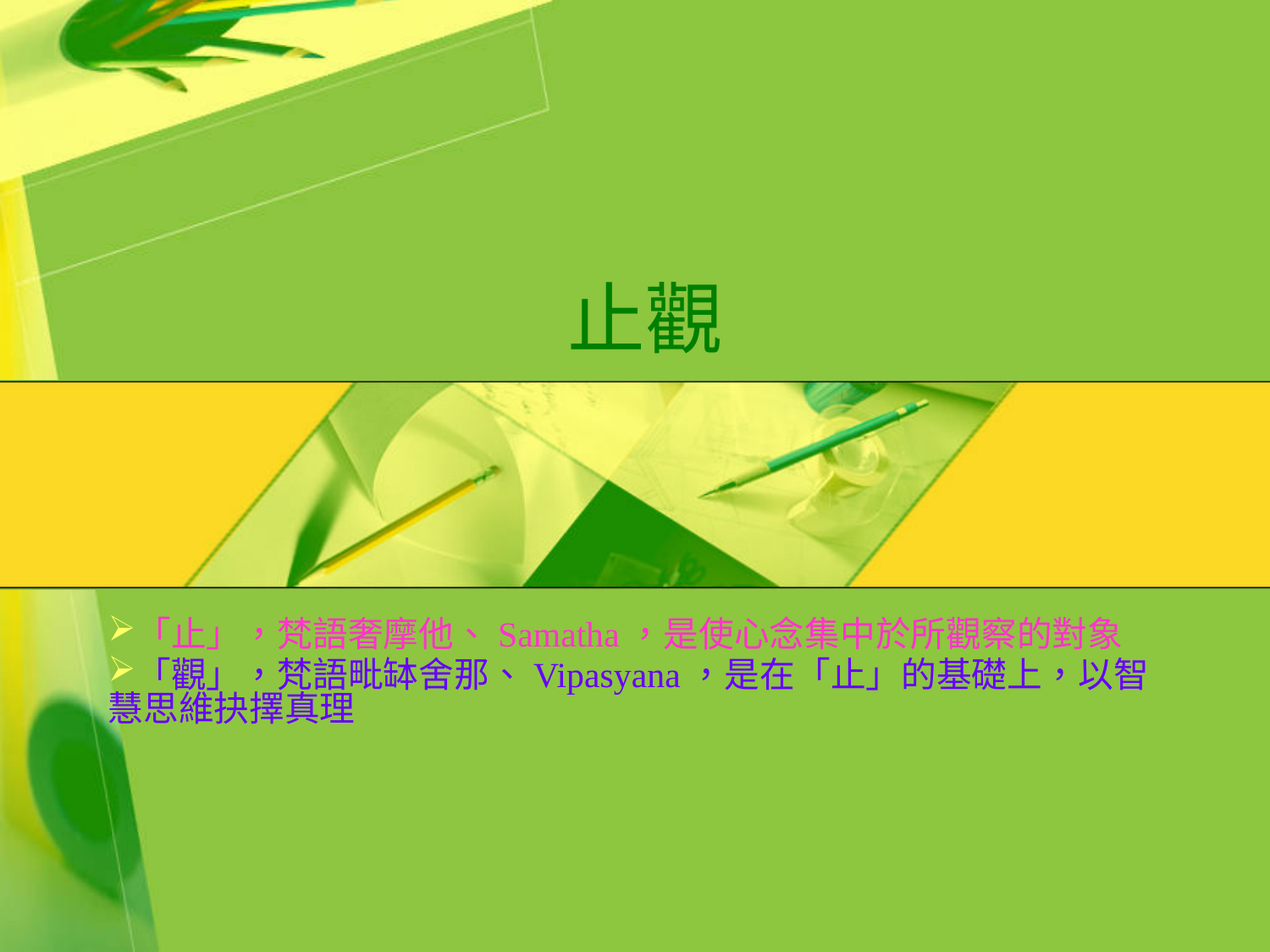

# 止觀
「止」，梵語奢摩他、Samatha，是使心念集中於所觀察的對象
「觀」，梵語毗缽舍那、Vipasyana，是在「止」的基礎上，以智慧思維抉擇真理